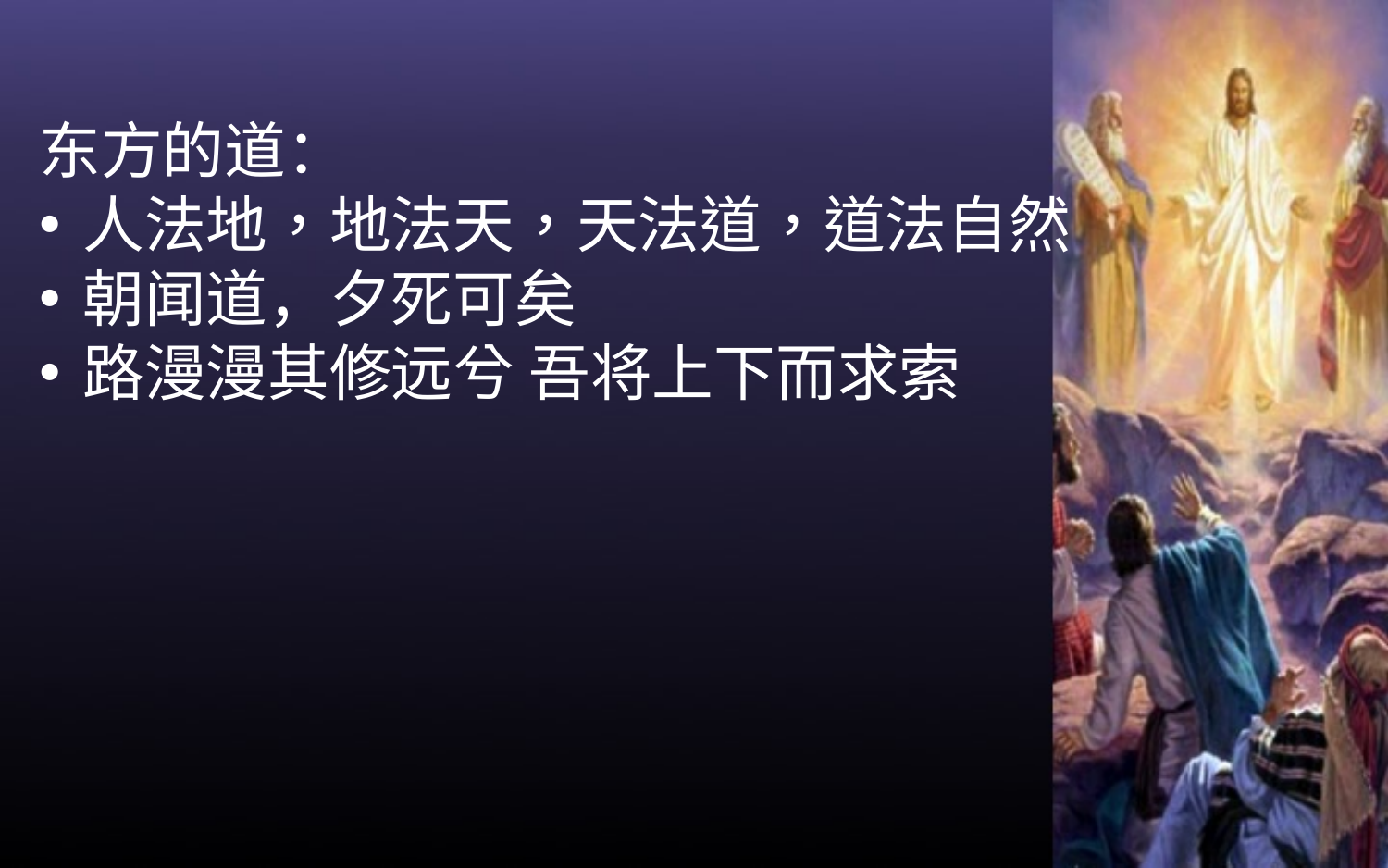

东方的道：
人法地，地法天，天法道，道法自然
朝闻道，夕死可矣
路漫漫其修远兮 吾将上下而求索